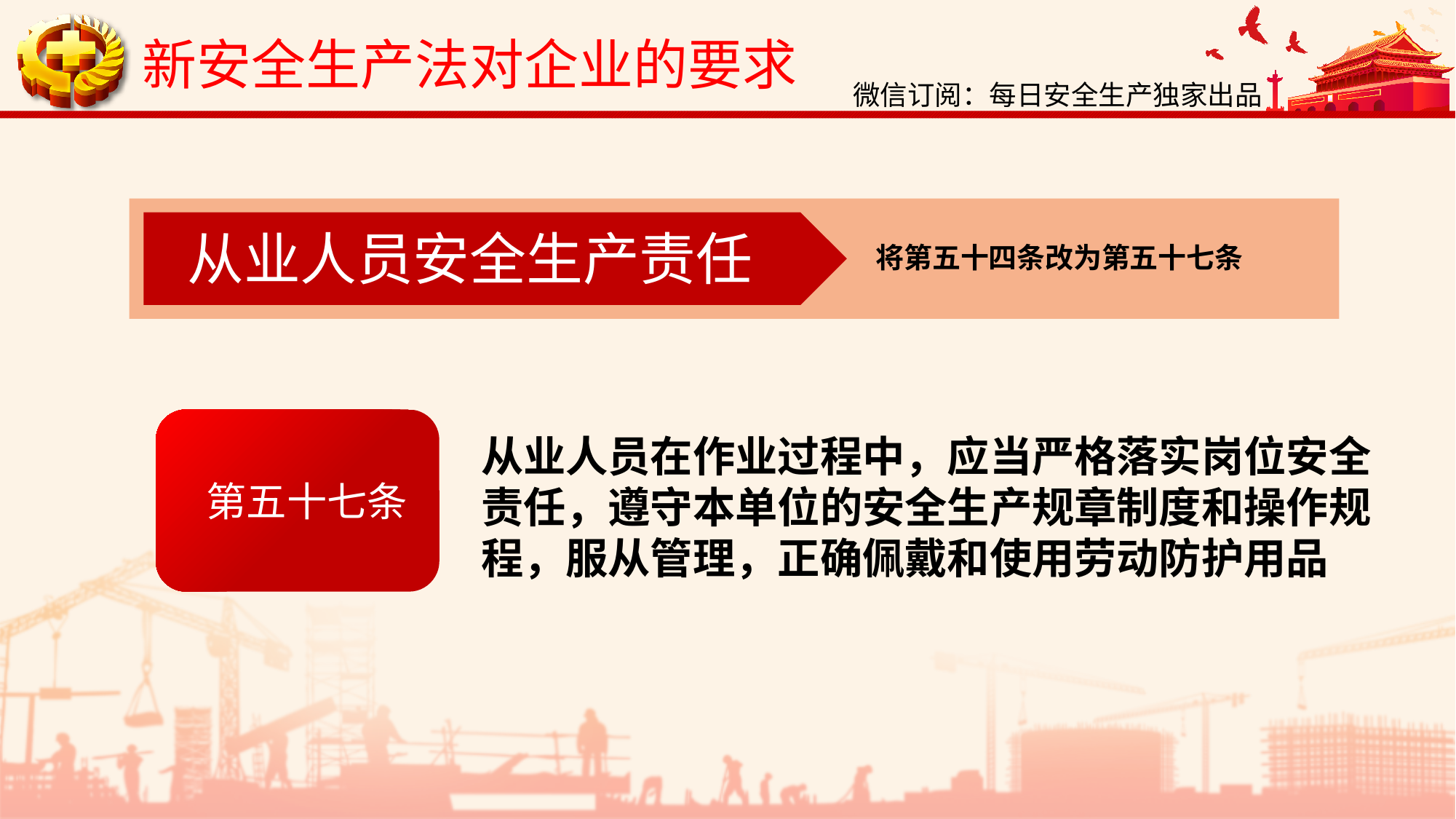

微信订阅：每日安全生产独家出品

从业人员安全生产责任
将第五十四条改为第五十七条
 第五十七条
从业人员在作业过程中，应当严格落实岗位安全责任，遵守本单位的安全生产规章制度和操作规程，服从管理，正确佩戴和使用劳动防护用品